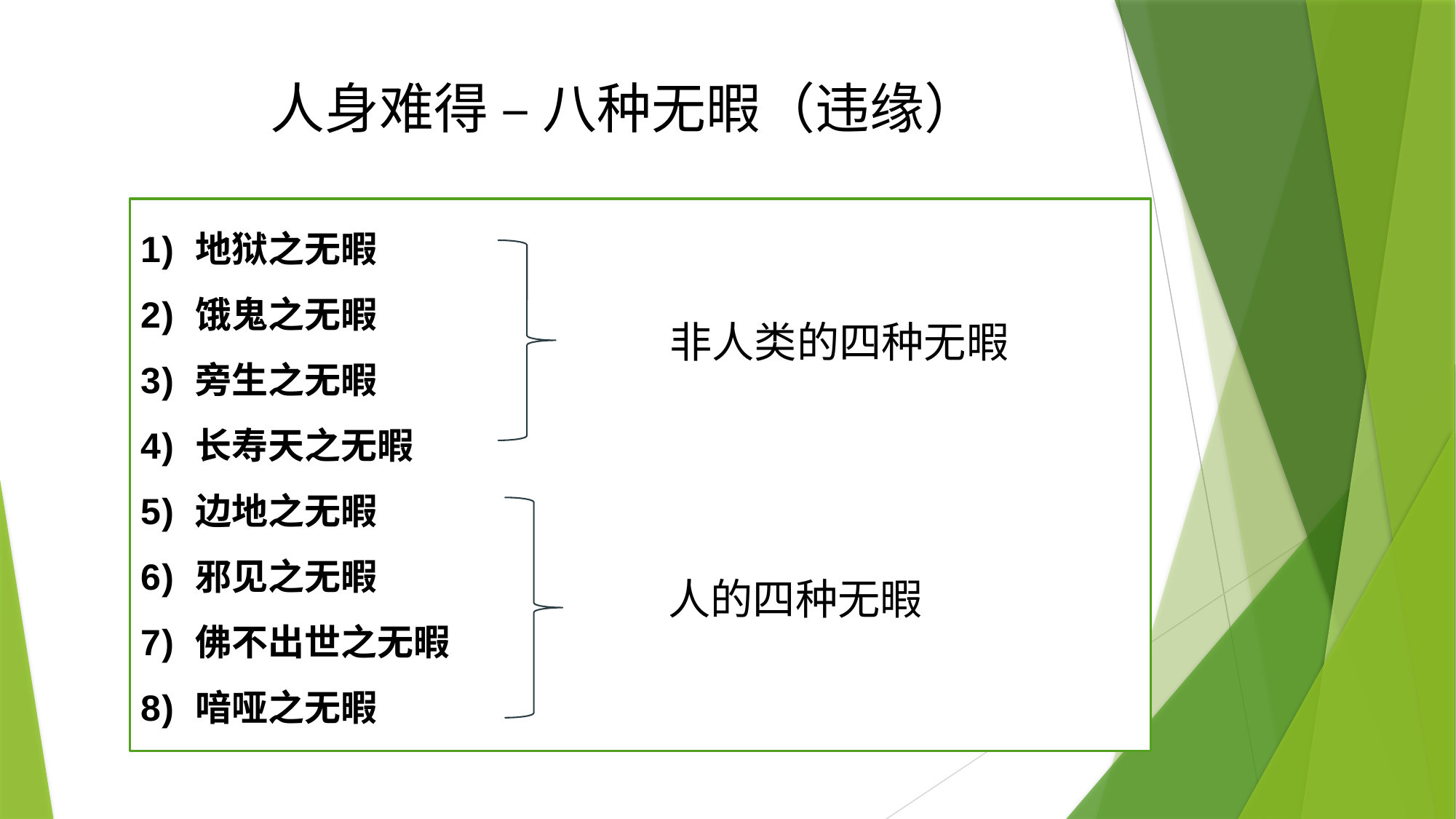

人身难得 – 八种无暇（违缘）

地狱之无暇
饿鬼之无暇
旁生之无暇
长寿天之无暇
边地之无暇
邪见之无暇
佛不出世之无暇
喑哑之无暇

非人类的四种无暇

人的四种无暇